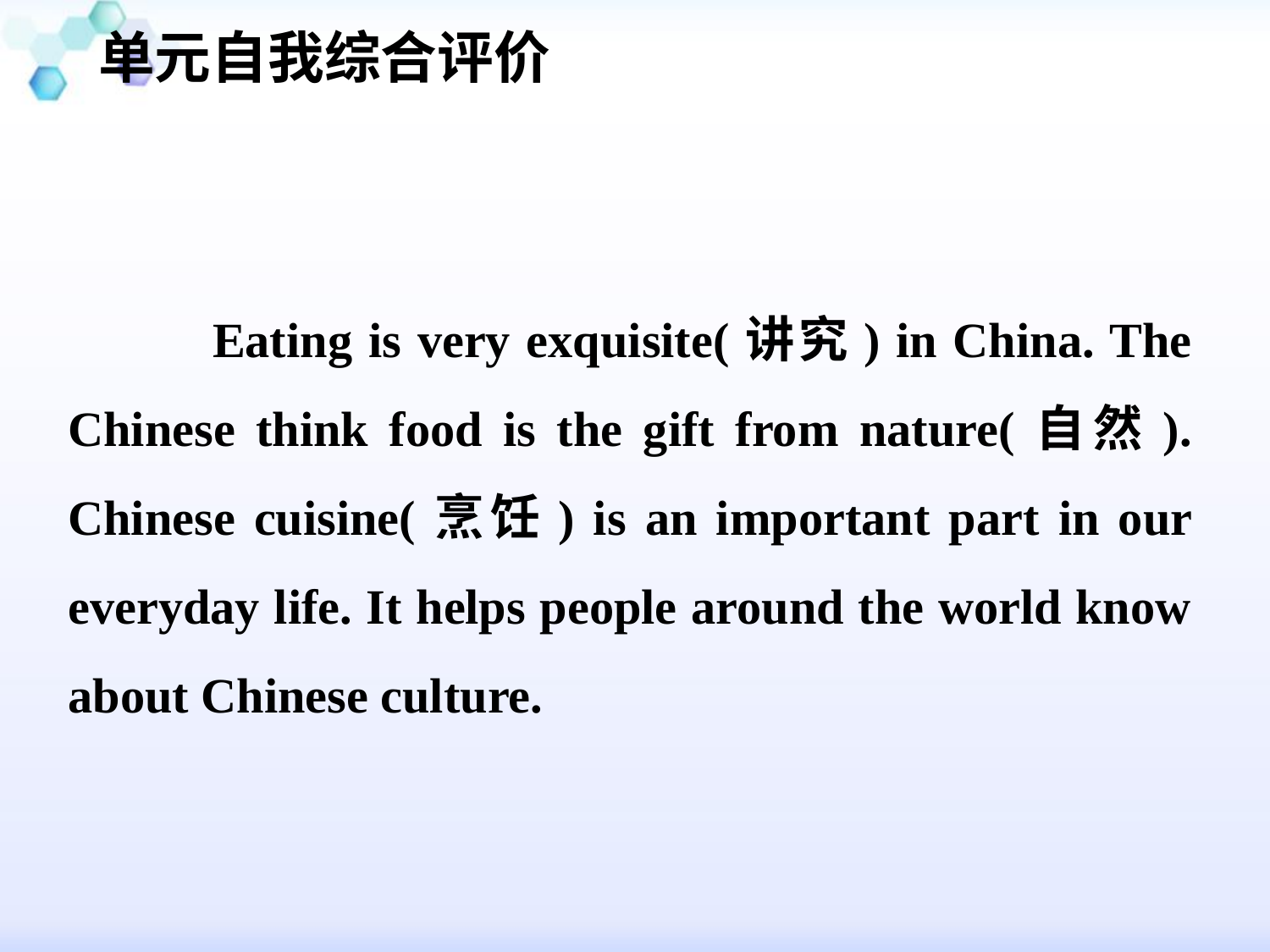

单元自我综合评价
         Eating is very exquisite(讲究) in China. The Chinese think food is the gift from nature(自然). Chinese cuisine(烹饪) is an important part in our everyday life. It helps people around the world know about Chinese culture.